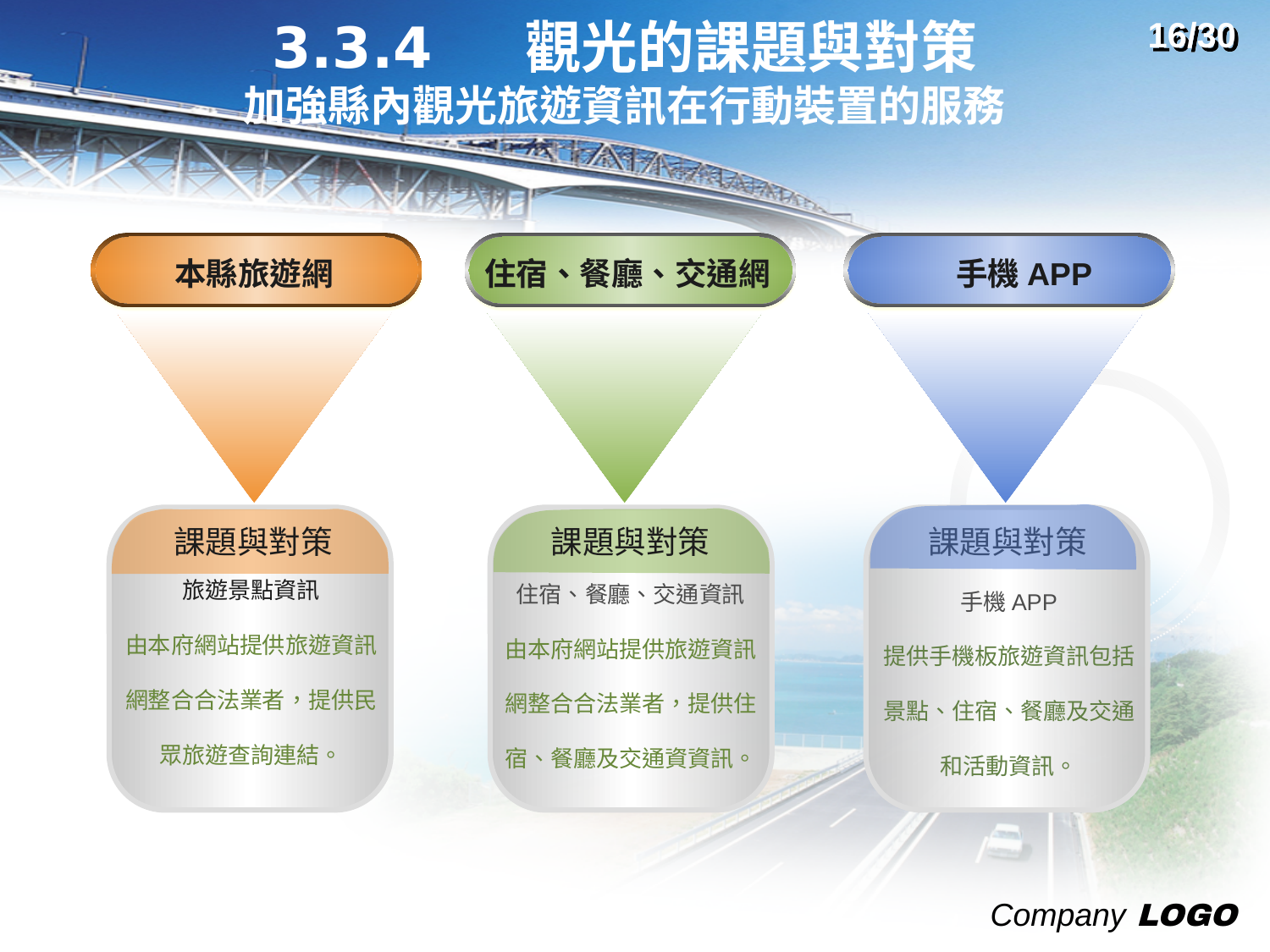

16/30
# 3.3.4    觀光的課題與對策 加強縣內觀光旅遊資訊在行動裝置的服務

本縣旅遊網
住宿、餐廳、交通網
手機APP

課題與對策
課題與對策
課題與對策

旅遊景點資訊

由本府網站提供旅遊資訊

網整合合法業者，提供民

眾旅遊查詢連結。
住宿、餐廳、交通資訊

由本府網站提供旅遊資訊

網整合合法業者，提供住

宿、餐廳及交通資資訊。
手機APP

提供手機板旅遊資訊包括

景點、住宿、餐廳及交通

和活動資訊。